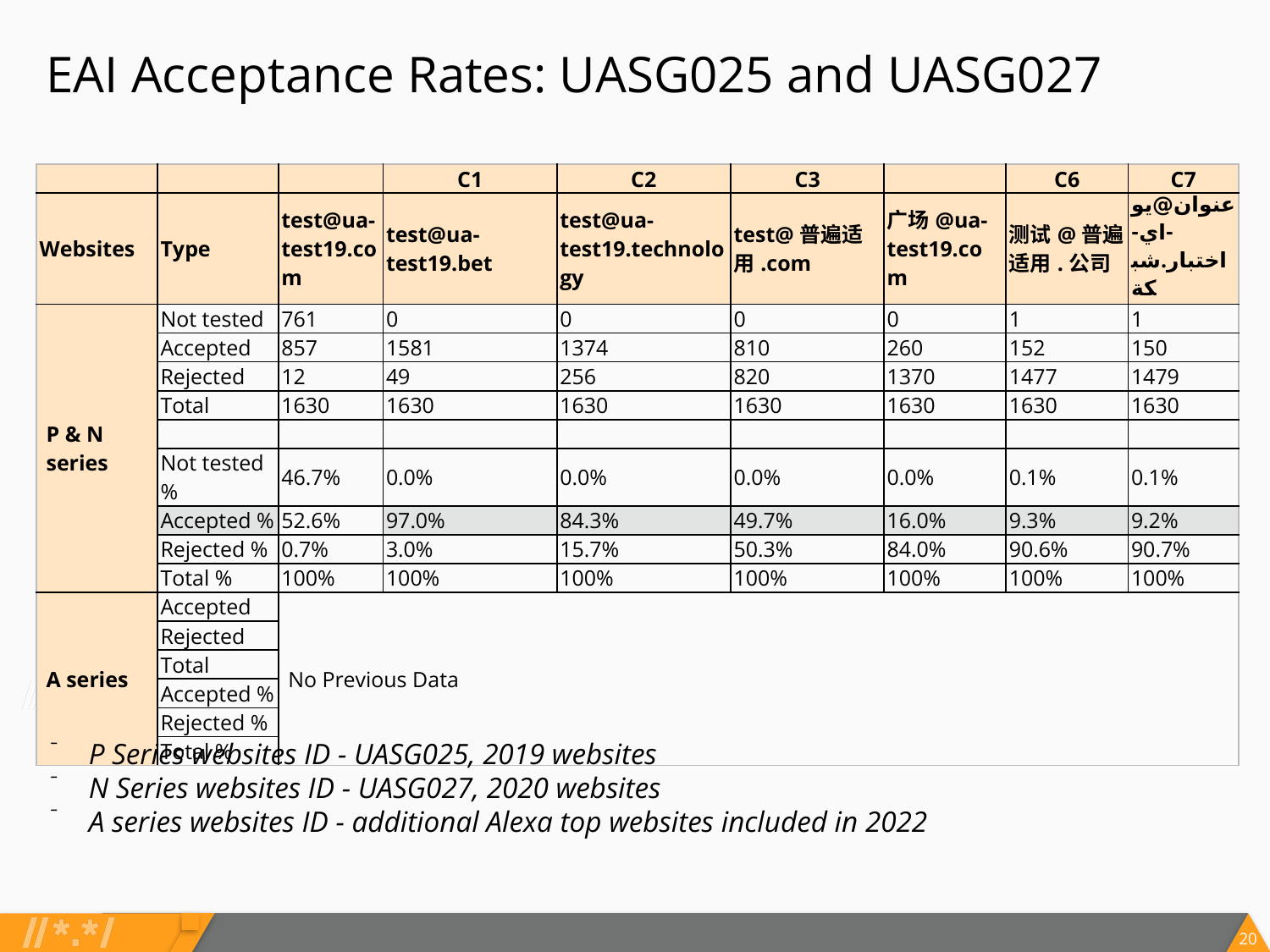

EAI Acceptance Rates: UASG025 and UASG027
|  |  |  | C1 | C2 | C3 |  | C6 | C7 |
| --- | --- | --- | --- | --- | --- | --- | --- | --- |
| Websites | Type | test@ua-test19.com | test@ua-test19.bet | test@ua-test19.technology | test@普遍适用.com | 广场@ua-test19.com | 测试@普遍适用.公司 | عنوان@يو-اي-اختبار.شبكة |
| P & N series | Not tested | 761 | 0 | 0 | 0 | 0 | 1 | 1 |
|  | Accepted | 857 | 1581 | 1374 | 810 | 260 | 152 | 150 |
|  | Rejected | 12 | 49 | 256 | 820 | 1370 | 1477 | 1479 |
|  | Total | 1630 | 1630 | 1630 | 1630 | 1630 | 1630 | 1630 |
|  |  |  |  |  |  |  |  |  |
|  | Not tested % | 46.7% | 0.0% | 0.0% | 0.0% | 0.0% | 0.1% | 0.1% |
|  | Accepted % | 52.6% | 97.0% | 84.3% | 49.7% | 16.0% | 9.3% | 9.2% |
|  | Rejected % | 0.7% | 3.0% | 15.7% | 50.3% | 84.0% | 90.6% | 90.7% |
|  | Total % | 100% | 100% | 100% | 100% | 100% | 100% | 100% |
| A series | Accepted | No Previous Data |  |  |  |  |  |  |
|  | Rejected |  |  |  |  |  |  |  |
|  | Total |  |  |  |  |  |  |  |
|  | Accepted % |  |  |  |  |  |  |  |
|  | Rejected % |  |  |  |  |  |  |  |
|  | Total % |  |  |  |  |  |  |  |
P Series websites ID - UASG025, 2019 websites
N Series websites ID - UASG027, 2020 websites
A series websites ID - additional Alexa top websites included in 2022